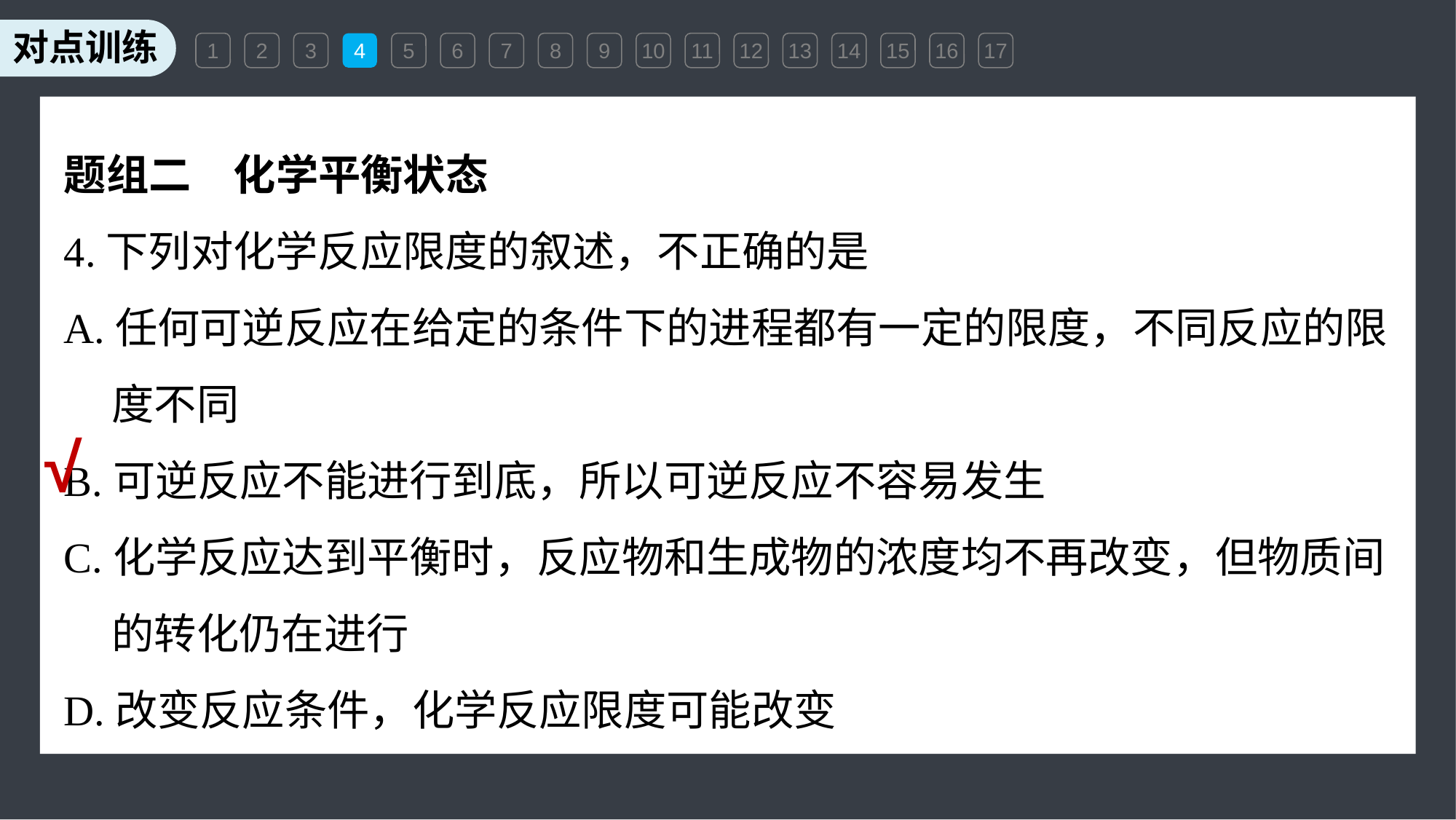

1
2
3
4
5
6
7
8
9
10
11
12
13
14
15
16
17
题组二　化学平衡状态
4.下列对化学反应限度的叙述，不正确的是
A.任何可逆反应在给定的条件下的进程都有一定的限度，不同反应的限
    度不同
B.可逆反应不能进行到底，所以可逆反应不容易发生
C.化学反应达到平衡时，反应物和生成物的浓度均不再改变，但物质间
    的转化仍在进行
D.改变反应条件，化学反应限度可能改变
√